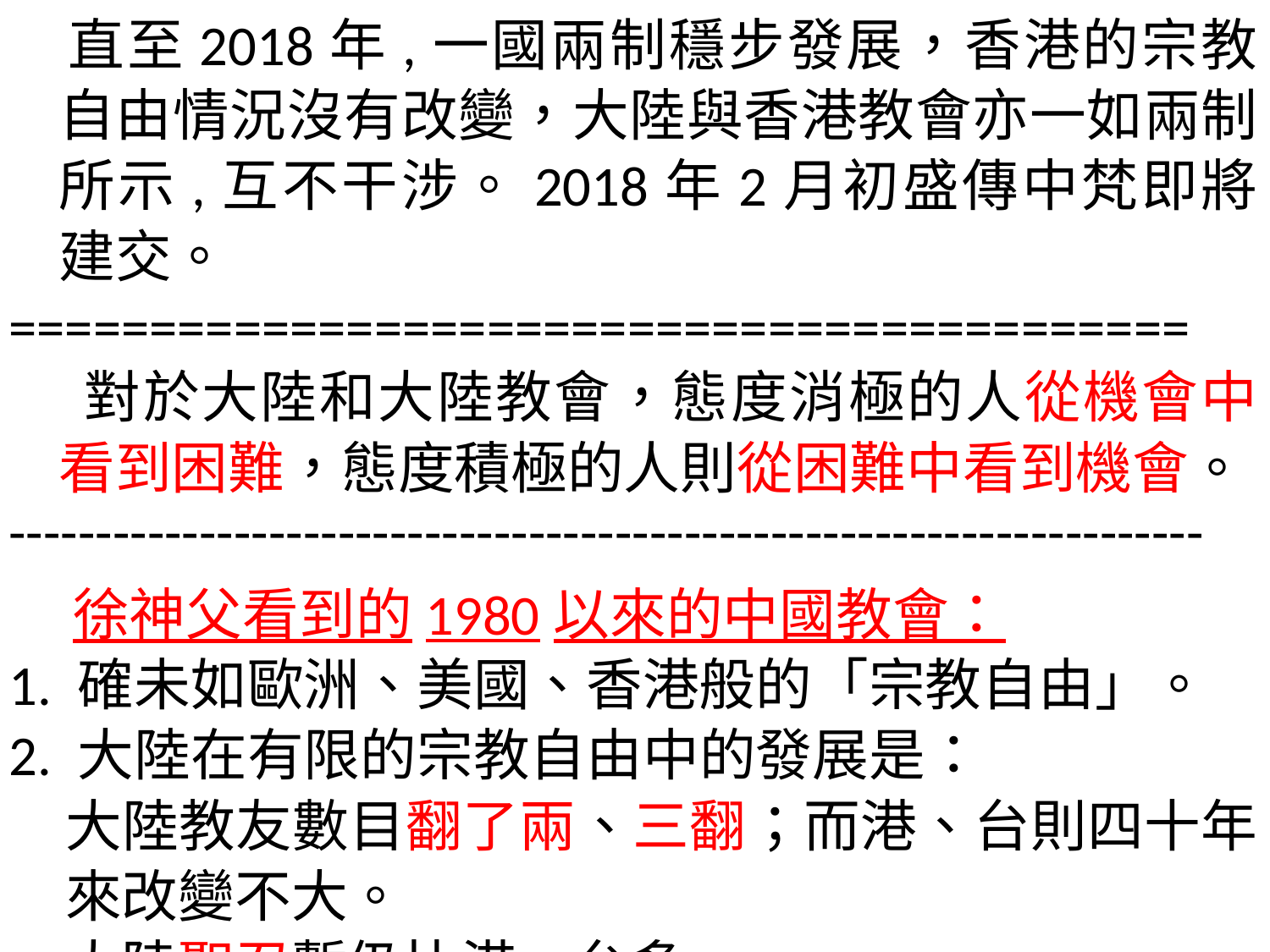

直至2018年,一國兩制穩步發展，香港的宗教自由情況沒有改變，大陸與香港教會亦一如兩制所示,互不干涉。2018年2月初盛傳中梵即將建交。
==========================================
    對於大陸和大陸教會，態度消極的人從機會中看到困難，態度積極的人則從困難中看到機會。
---------------------------------------------------------------------
    徐神父看到的1980以來的中國教會：
1. 確未如歐洲、美國、香港般的「宗教自由」。
2. 大陸在有限的宗教自由中的發展是：
　大陸教友數目翻了兩、三翻；而港、台則四十年　來改變不大。
　大陸聖召暫仍比港、台多。